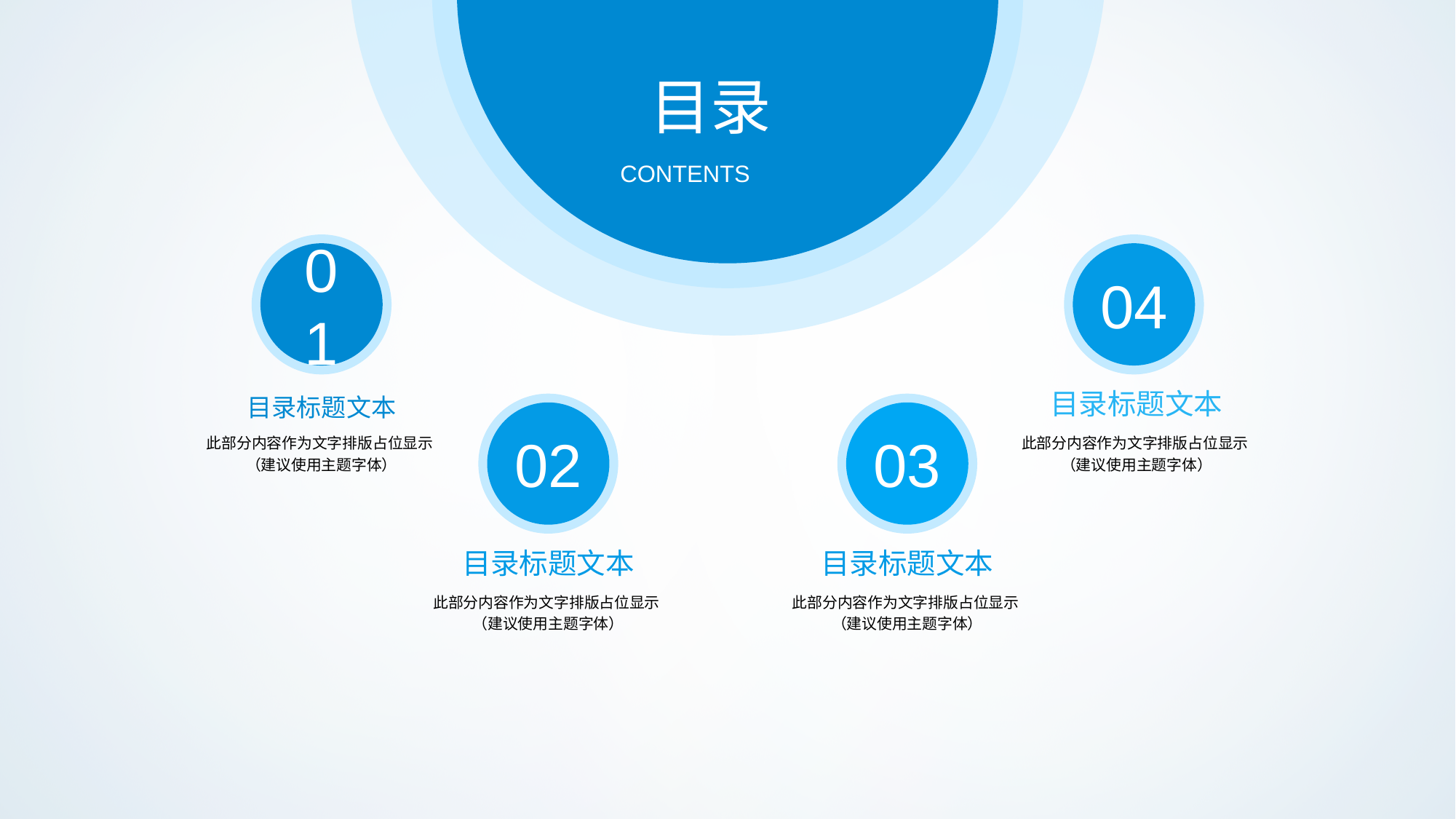

目录
CONTENTS

01

04
目录标题文本
此部分内容作为文字排版占位显示
（建议使用主题字体）
目录标题文本
此部分内容作为文字排版占位显示
（建议使用主题字体）

02

03
目录标题文本
此部分内容作为文字排版占位显示
（建议使用主题字体）
目录标题文本
此部分内容作为文字排版占位显示
（建议使用主题字体）